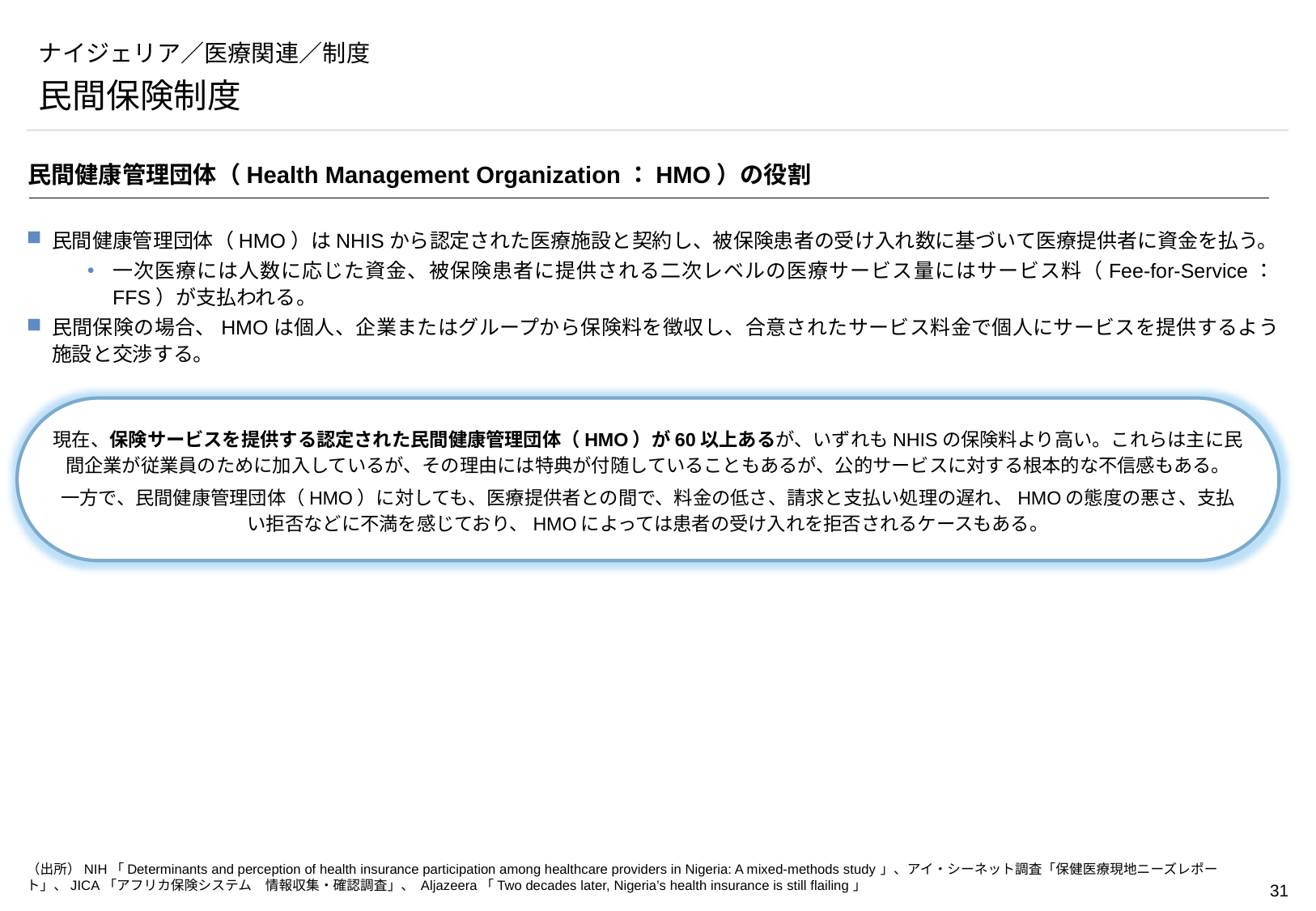

# ナイジェリア／医療関連／制度
民間保険制度
民間健康管理団体（Health Management Organization：HMO）の役割
民間健康管理団体（HMO）はNHISから認定された医療施設と契約し、被保険患者の受け入れ数に基づいて医療提供者に資金を払う。
一次医療には人数に応じた資金、被保険患者に提供される二次レベルの医療サービス量にはサービス料（Fee-for-Service：FFS）が支払われる。
民間保険の場合、HMOは個人、企業またはグループから保険料を徴収し、合意されたサービス料金で個人にサービスを提供するよう施設と交渉する。
現在、保険サービスを提供する認定された民間健康管理団体（HMO）が60以上あるが、いずれもNHISの保険料より高い。これらは主に民間企業が従業員のために加入しているが、その理由には特典が付随していることもあるが、公的サービスに対する根本的な不信感もある。
一方で、民間健康管理団体（HMO）に対しても、医療提供者との間で、料金の低さ、請求と支払い処理の遅れ、HMOの態度の悪さ、支払い拒否などに不満を感じており、HMOによっては患者の受け入れを拒否されるケースもある。
（出所）NIH「Determinants and perception of health insurance participation among healthcare providers in Nigeria: A mixed-methods study」、アイ・シーネット調査「保健医療現地ニーズレポート」、JICA「アフリカ保険システム　情報収集・確認調査」、 Aljazeera「Two decades later, Nigeria’s health insurance is still flailing」